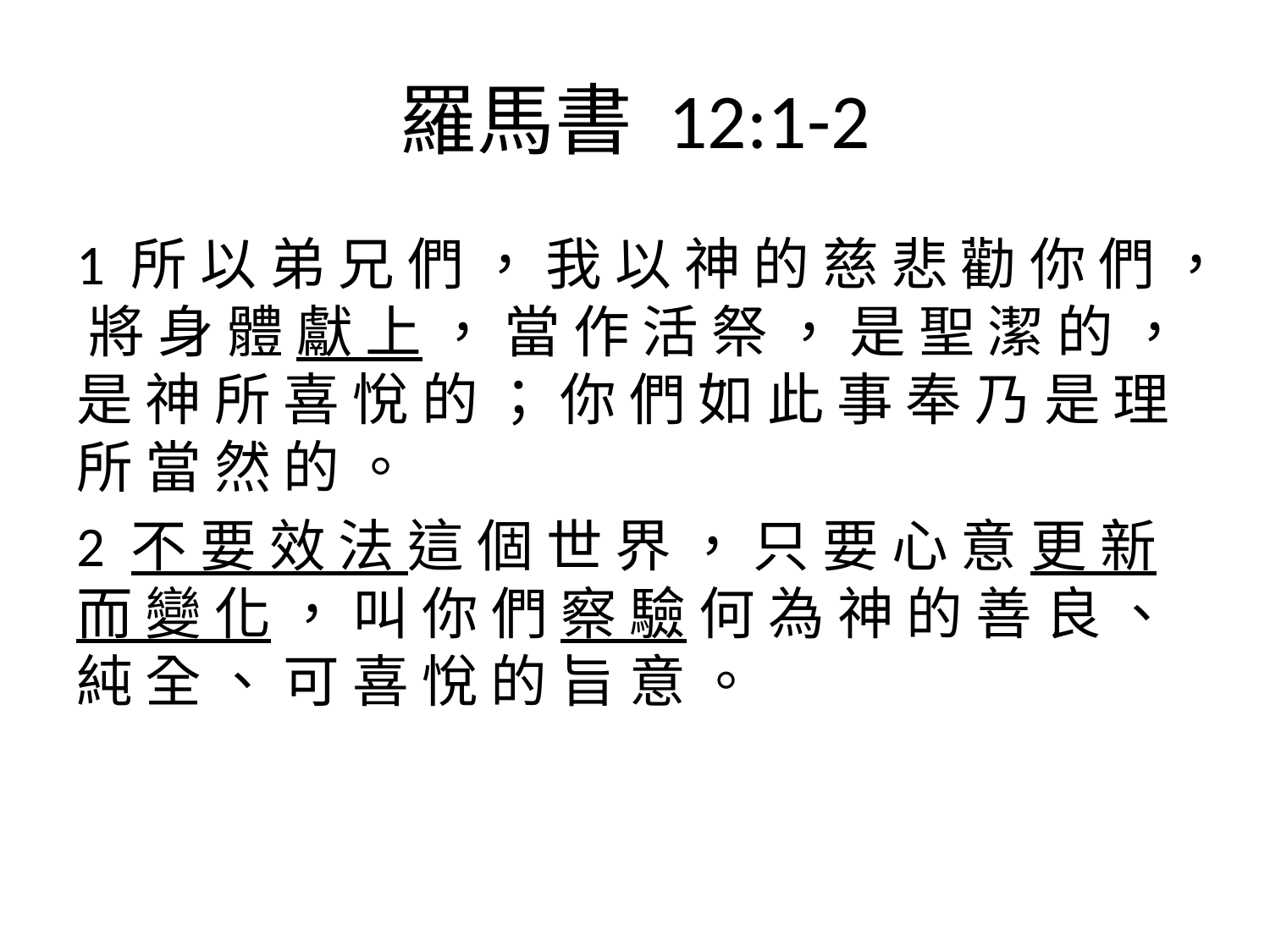

# 羅馬書 12:1-2
1 所 以 弟 兄 們 ， 我 以 神 的 慈 悲 勸 你 們 ， 將 身 體 獻 上 ， 當 作 活 祭 ， 是 聖 潔 的 ， 是 神 所 喜 悅 的 ； 你 們 如 此 事 奉 乃 是 理 所 當 然 的 。
2 不 要 效 法 這 個 世 界 ， 只 要 心 意 更 新 而 變 化 ， 叫 你 們 察 驗 何 為 神 的 善 良 、 純 全 、 可 喜 悅 的 旨 意 。